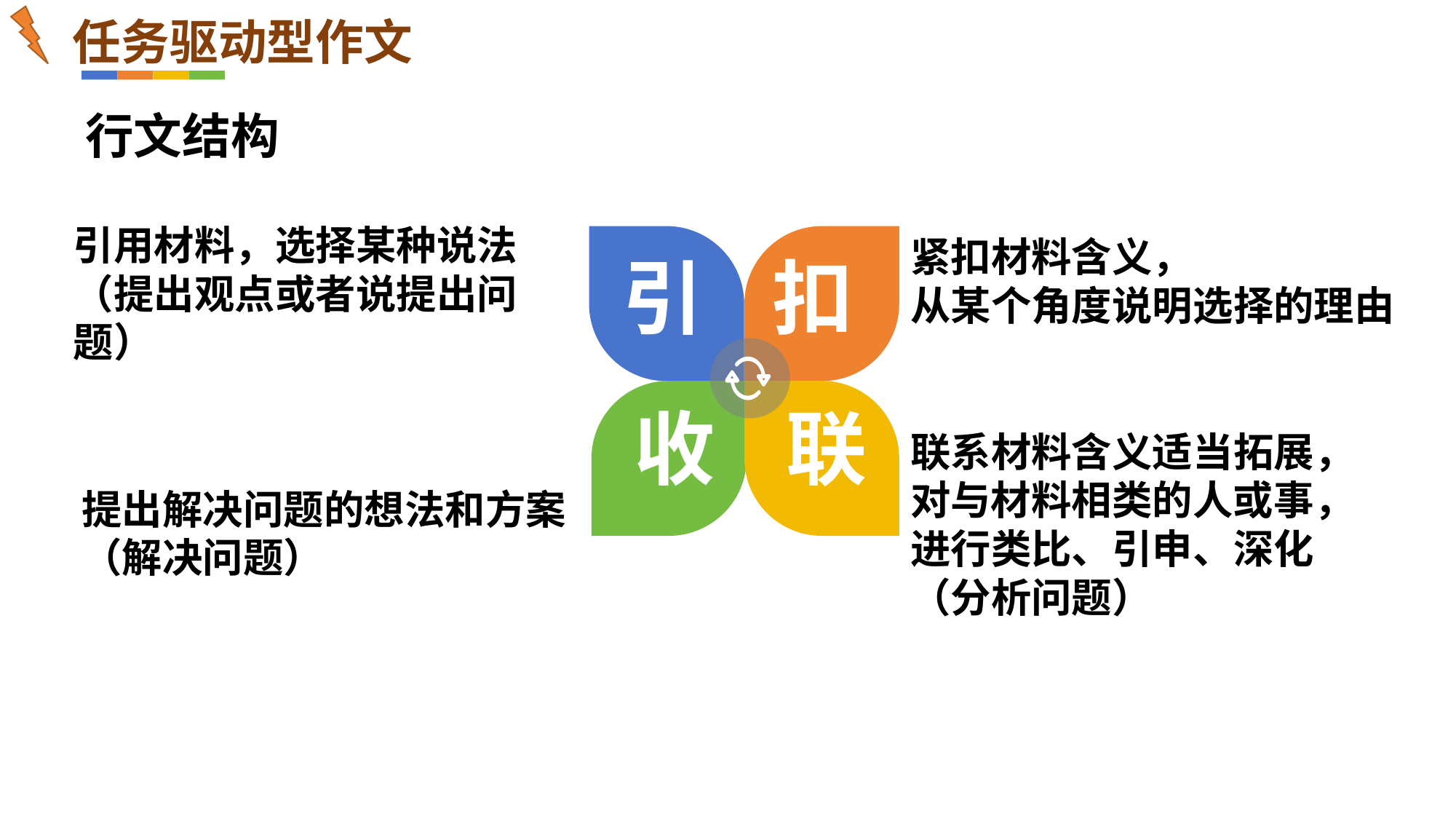

任务驱动型作文

行文结构
引用材料，选择某种说法（提出观点或者说提出问题）

紧扣材料含义，
从某个角度说明选择的理由
引
扣

收
联
联系材料含义适当拓展，
对与材料相类的人或事，
进行类比、引申、深化
（分析问题）
提出解决问题的想法和方案（解决问题）